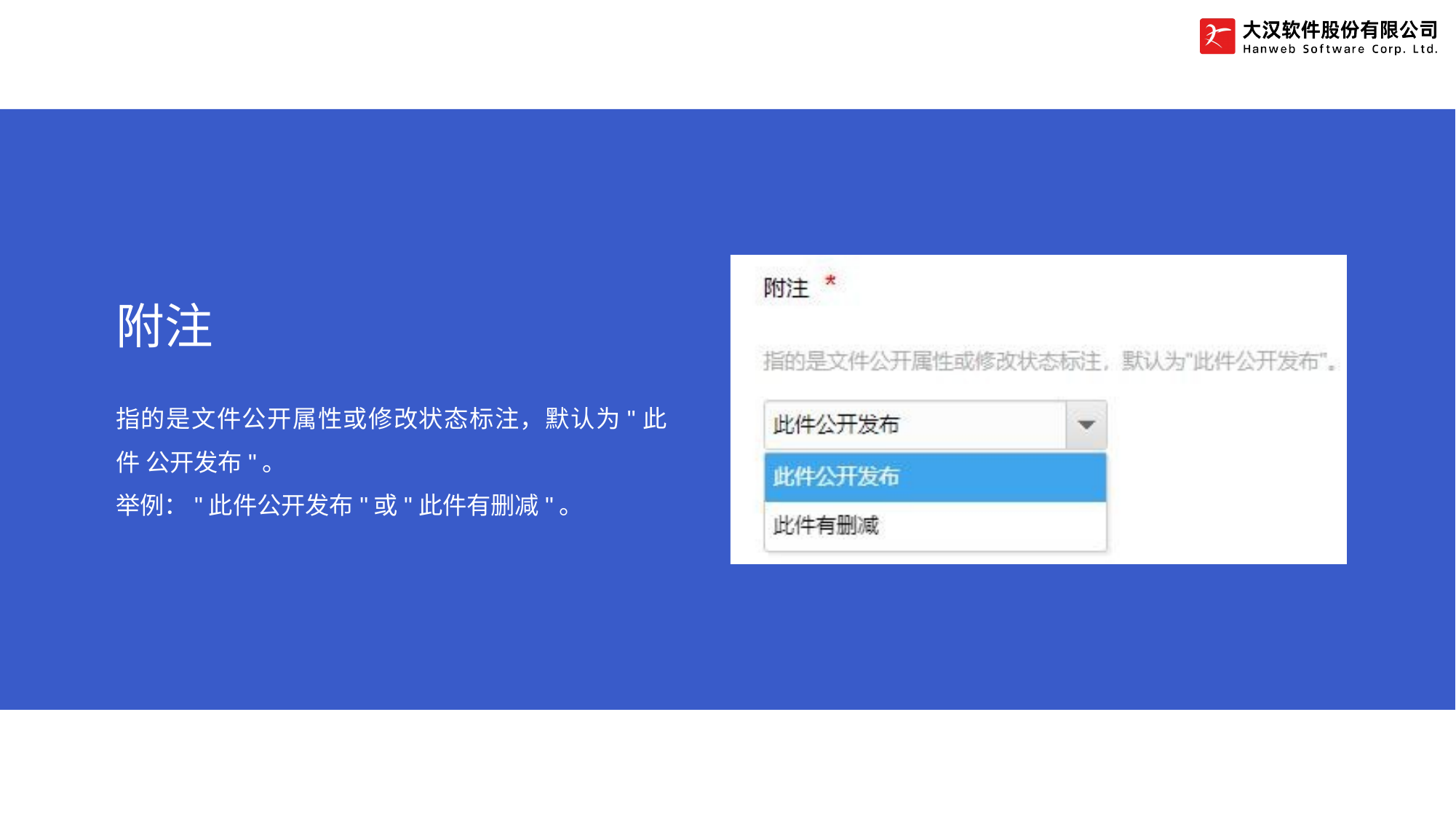

# 附注
指的是文件公开属性或修改状态标注，默认为"此件 公开发布"。
举例："此件公开发布"或"此件有删减"。